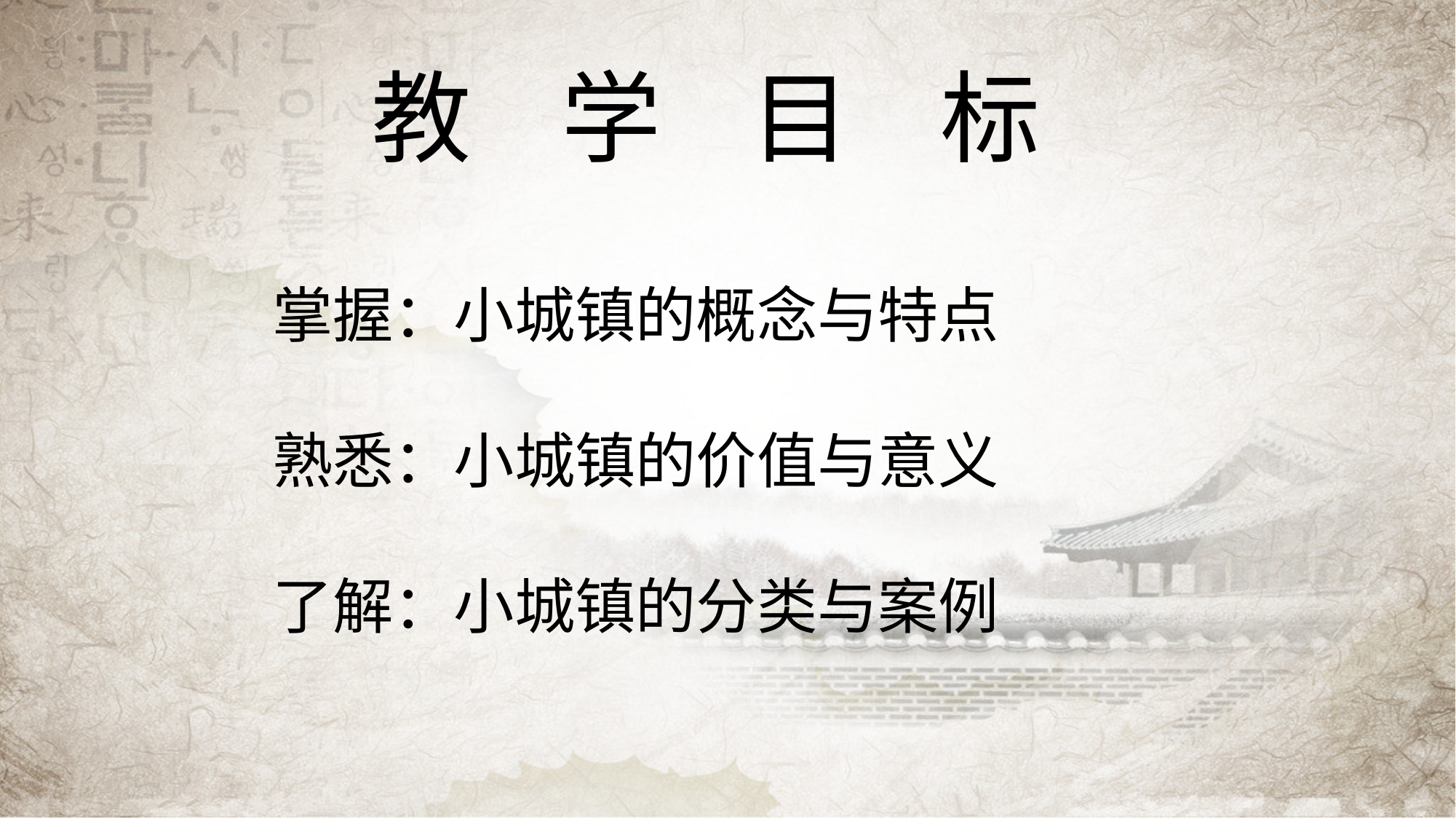

教    学    目    标
掌握：小城镇的概念与特点

熟悉：小城镇的价值与意义

了解：小城镇的分类与案例